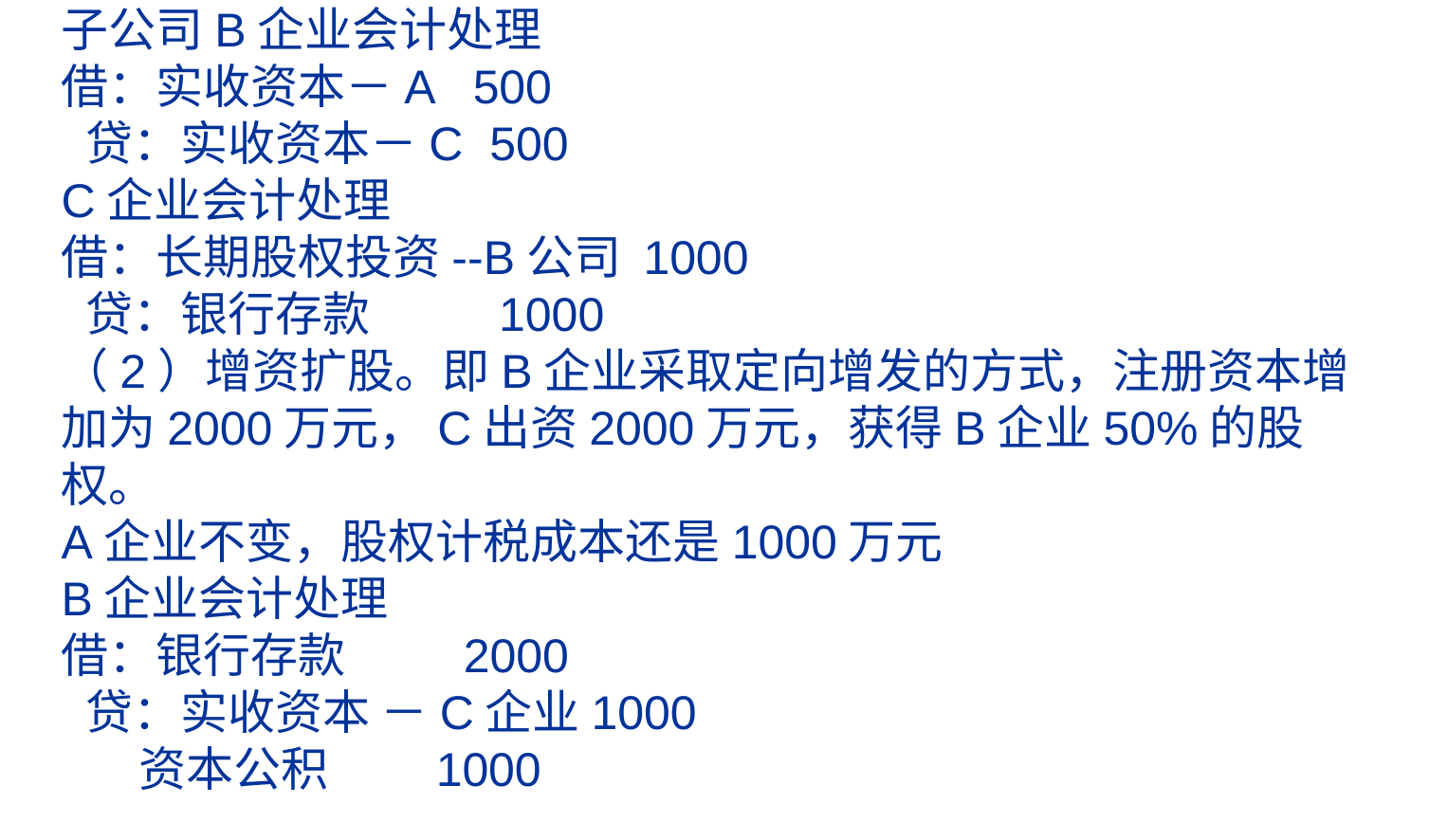

# 子公司B企业会计处理 借：实收资本－A   500 贷：实收资本－C  500 C企业会计处理 借：长期股权投资--B公司 1000 贷：银行存款           1000 （2）增资扩股。即B企业采取定向增发的方式，注册资本增加为2000万元，C出资2000万元，获得B企业50%的股权。 A企业不变，股权计税成本还是1000万元 B企业会计处理 借：银行存款          2000 贷：实收资本 －C企业1000 资本公积         1000